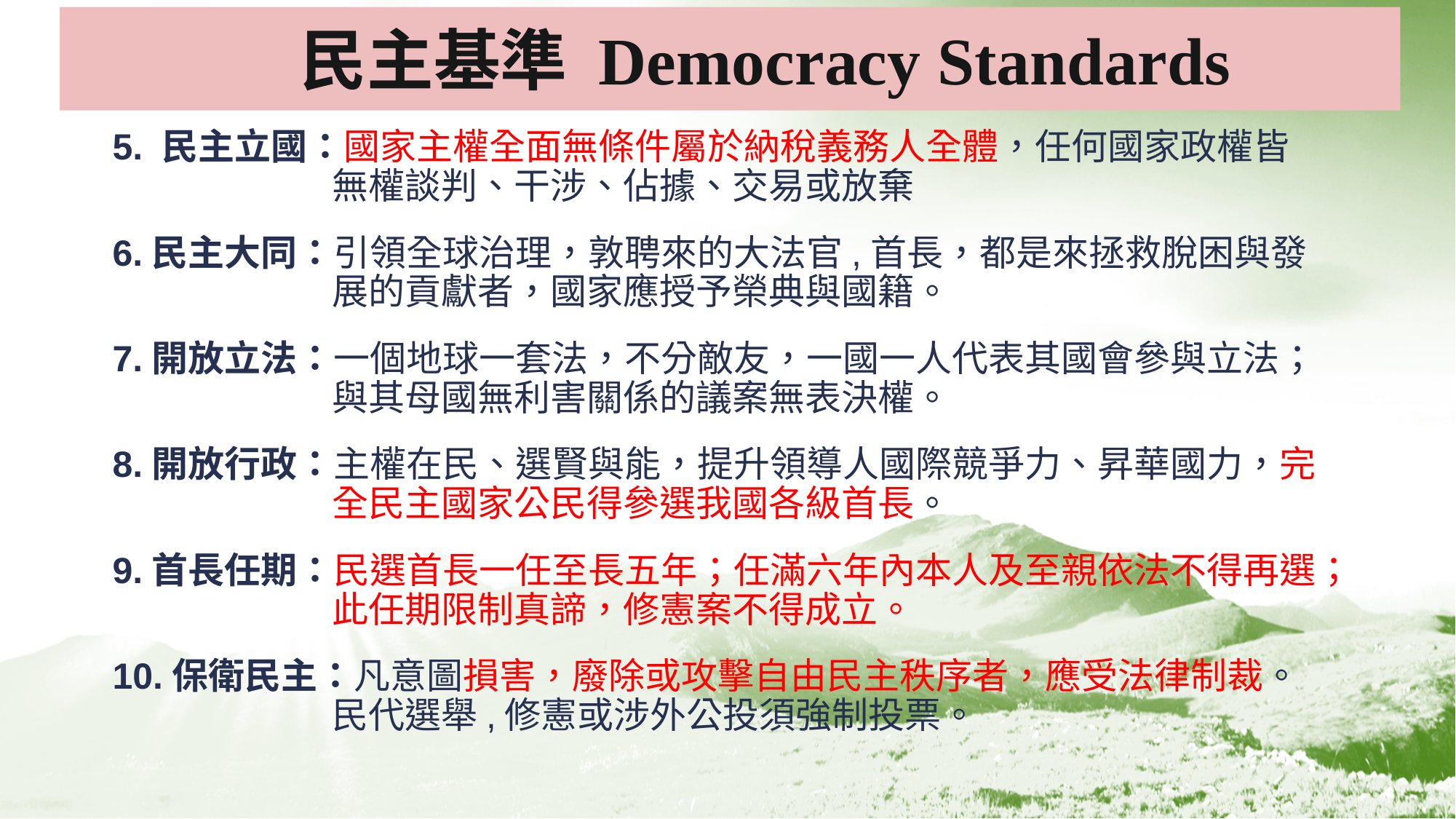

民主基準 Democracy Standards
5. 民主立國：國家主權全面無條件屬於納稅義務人全體，任何國家政權皆無權談判、干涉、佔據、交易或放棄
6.民主大同：引領全球治理，敦聘來的大法官,首長，都是來拯救脫困與發展的貢獻者，國家應授予榮典與國籍。
7.開放立法：一個地球一套法，不分敵友，一國一人代表其國會參與立法；與其母國無利害關係的議案無表決權。
8.開放行政：主權在民、選賢與能，提升領導人國際競爭力、昇華國力，完全民主國家公民得參選我國各級首長。
9.首長任期：民選首長一任至長五年；任滿六年內本人及至親依法不得再選；此任期限制真諦，修憲案不得成立。
10.保衛民主：凡意圖損害，廢除或攻擊自由民主秩序者，應受法律制裁。民代選舉,修憲或涉外公投須強制投票。